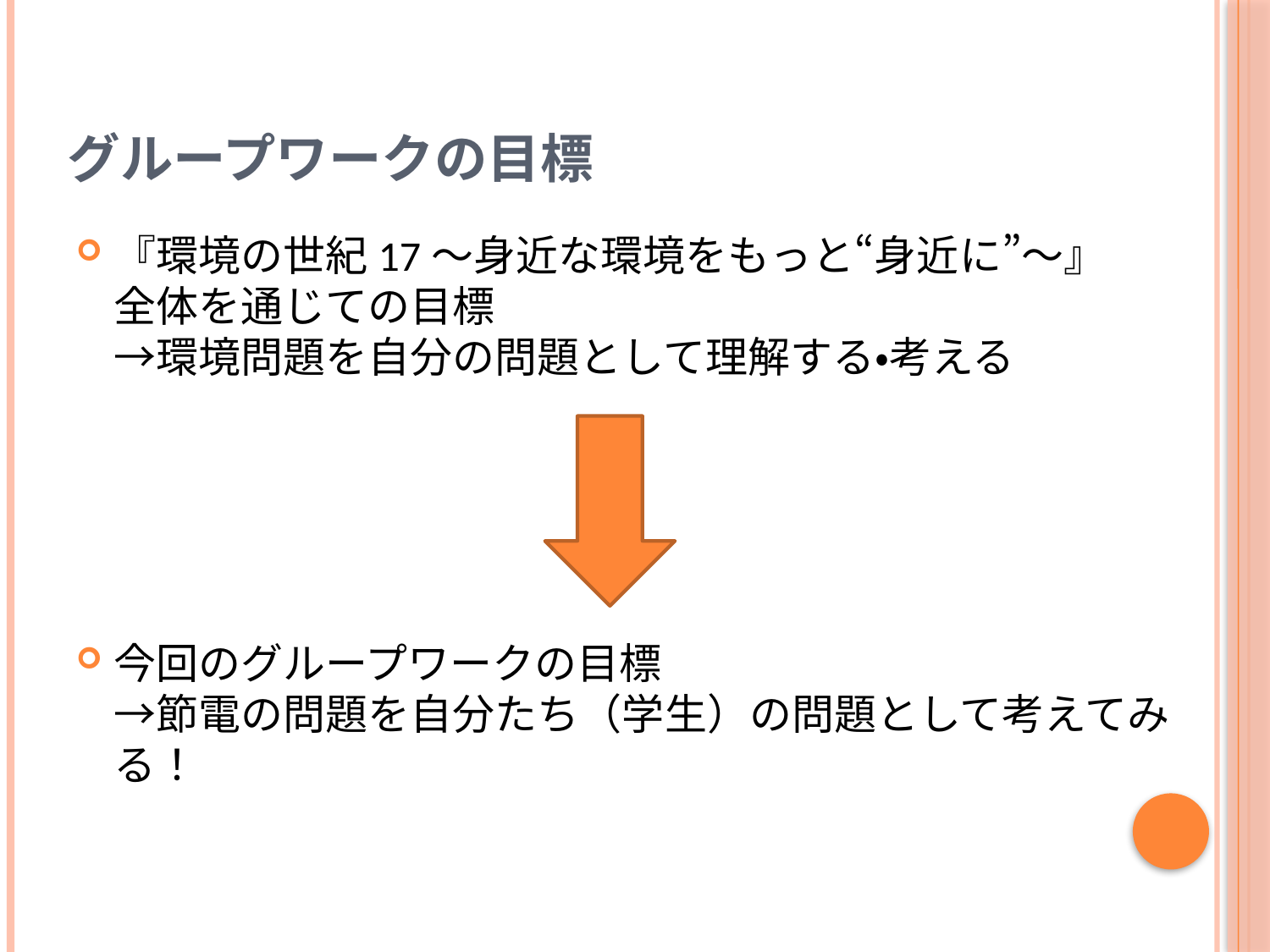

# グループワークの目標
『環境の世紀17～身近な環境をもっと“身近に”～』
全体を通じての目標
→環境問題を自分の問題として理解する・考える

今回のグループワークの目標
→節電の問題を自分たち（学生）の問題として考えてみる！